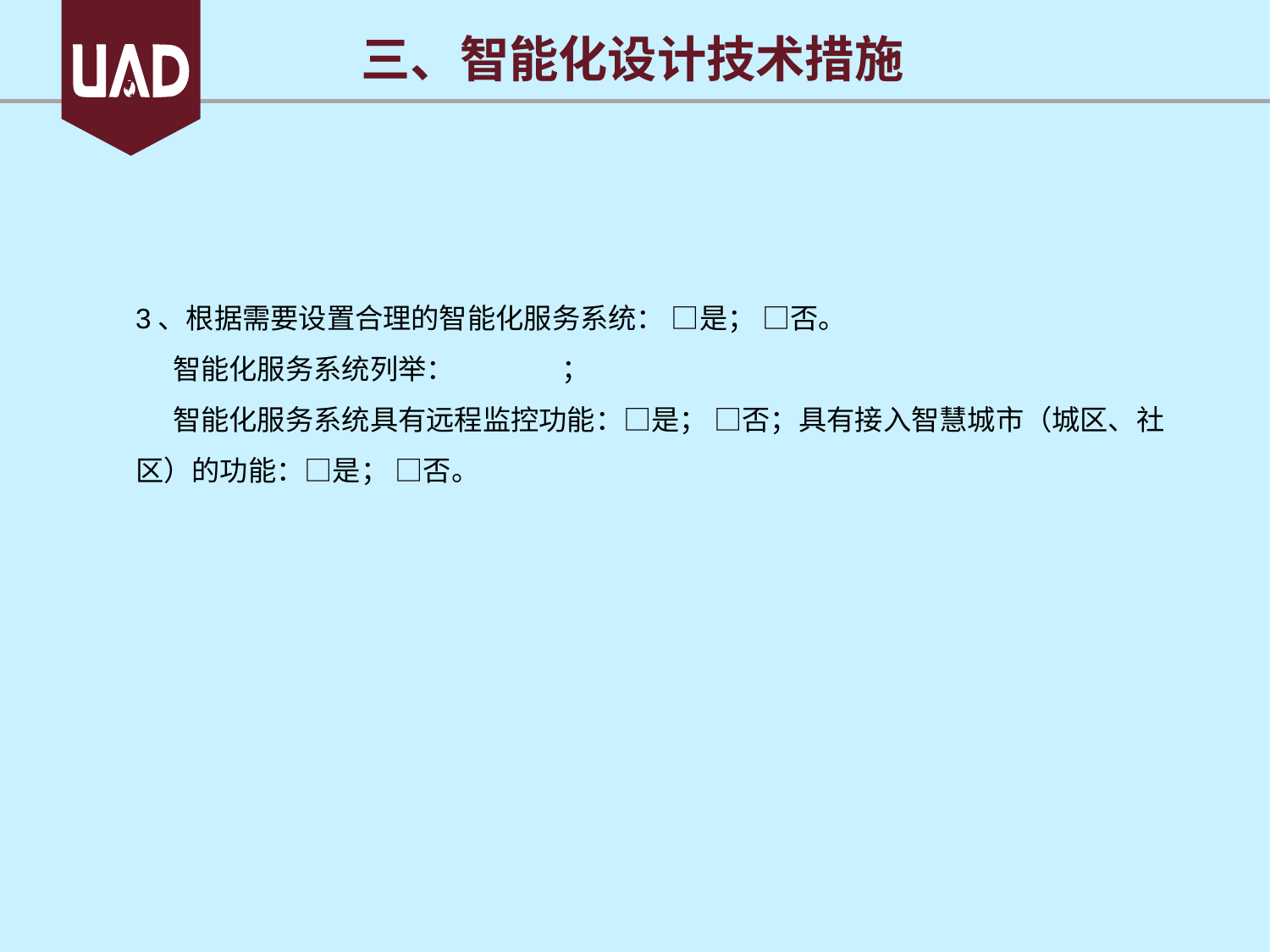

三、智能化设计技术措施
3、根据需要设置合理的智能化服务系统： □是； □否。
智能化服务系统列举：                 ；
智能化服务系统具有远程监控功能：□是； □否；具有接入智慧城市（城区、社区）的功能：□是； □否。